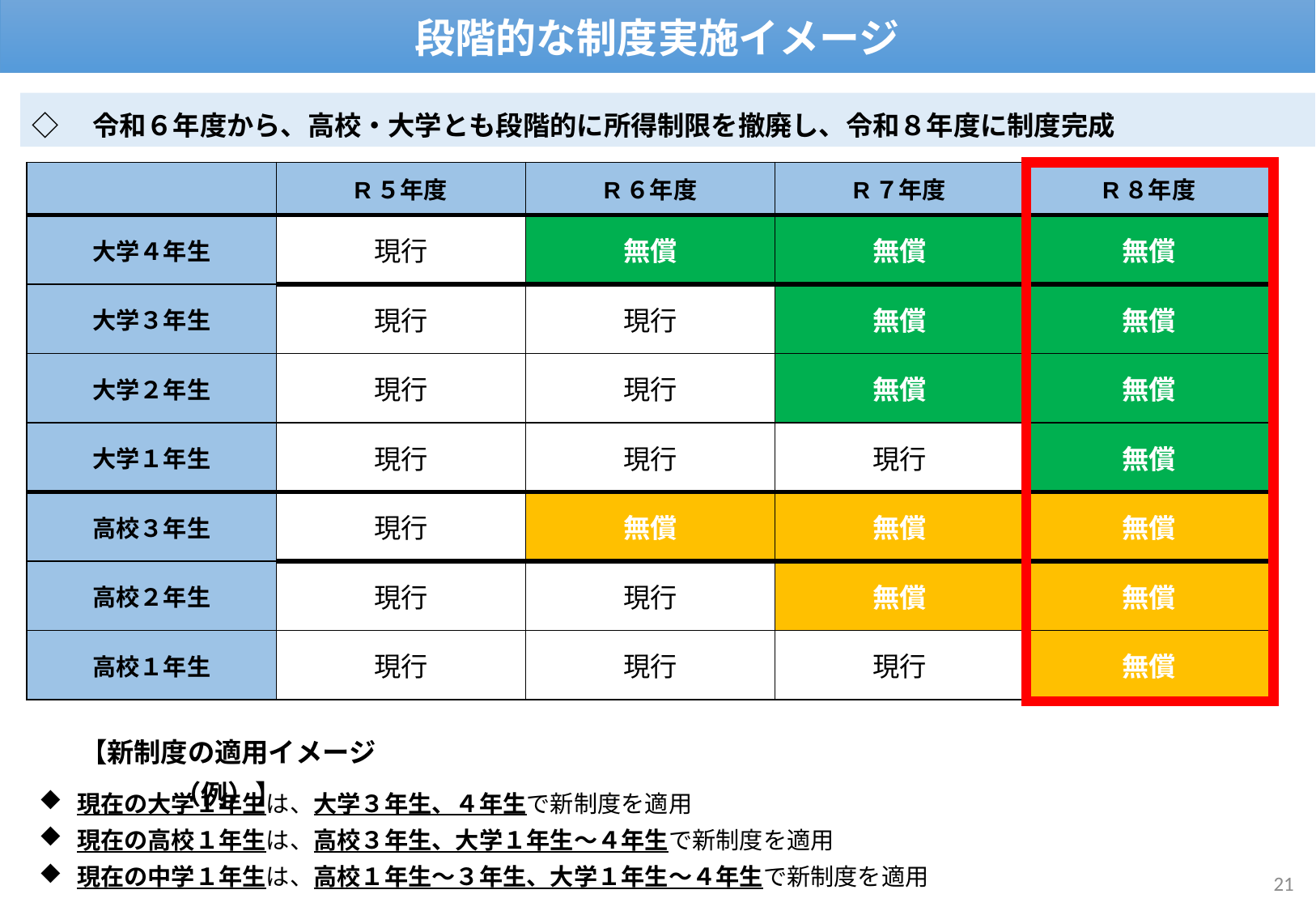

段階的な制度実施イメージ
◇　令和６年度から、高校・大学とも段階的に所得制限を撤廃し、令和８年度に制度完成
|  | R５年度 | R６年度 | R７年度 | R８年度 |
| --- | --- | --- | --- | --- |
| 大学４年生 | 現行 | 無償 | 無償 | 無償 |
| 大学３年生 | 現行 | 現行 | 無償 | 無償 |
| 大学２年生 | 現行 | 現行 | 無償 | 無償 |
| 大学１年生 | 現行 | 現行 | 現行 | 無償 |
| 高校３年生 | 現行 | 無償 | 無償 | 無償 |
| 高校２年生 | 現行 | 現行 | 無償 | 無償 |
| 高校１年生 | 現行 | 現行 | 現行 | 無償 |

【新制度の適用イメージ（例）】
現在の大学１年生は、大学３年生、４年生で新制度を適用
現在の高校１年生は、高校３年生、大学１年生～４年生で新制度を適用
現在の中学１年生は、高校１年生～３年生、大学１年生～４年生で新制度を適用
21